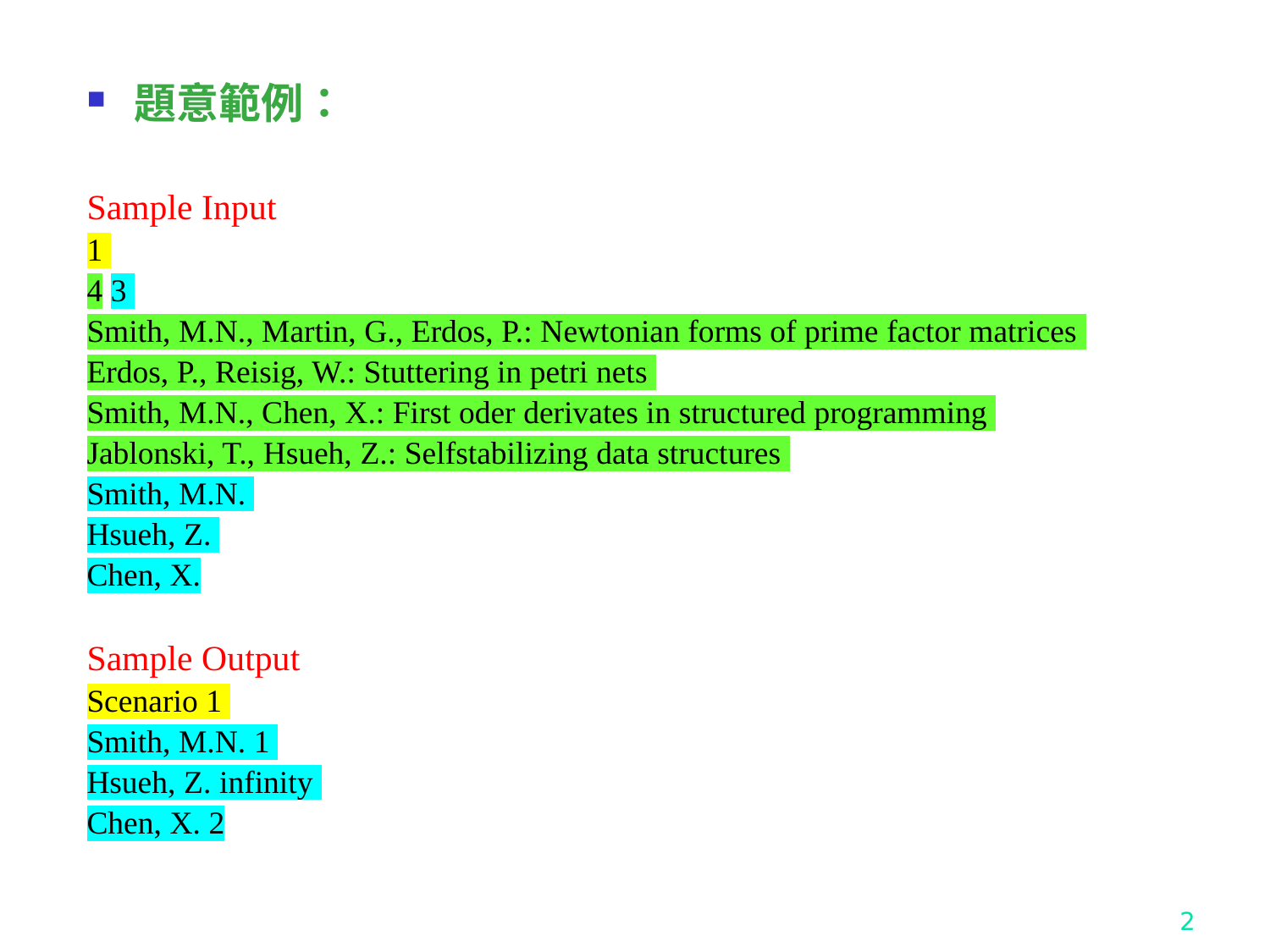

題意範例：

Sample Input
1
4 3
Smith, M.N., Martin, G., Erdos, P.: Newtonian forms of prime factor matrices
Erdos, P., Reisig, W.: Stuttering in petri nets
Smith, M.N., Chen, X.: First oder derivates in structured programming
Jablonski, T., Hsueh, Z.: Selfstabilizing data structures
Smith, M.N.
Hsueh, Z.
Chen, X.

Sample Output
Scenario 1
Smith, M.N. 1
Hsueh, Z. infinity
Chen, X. 2
2